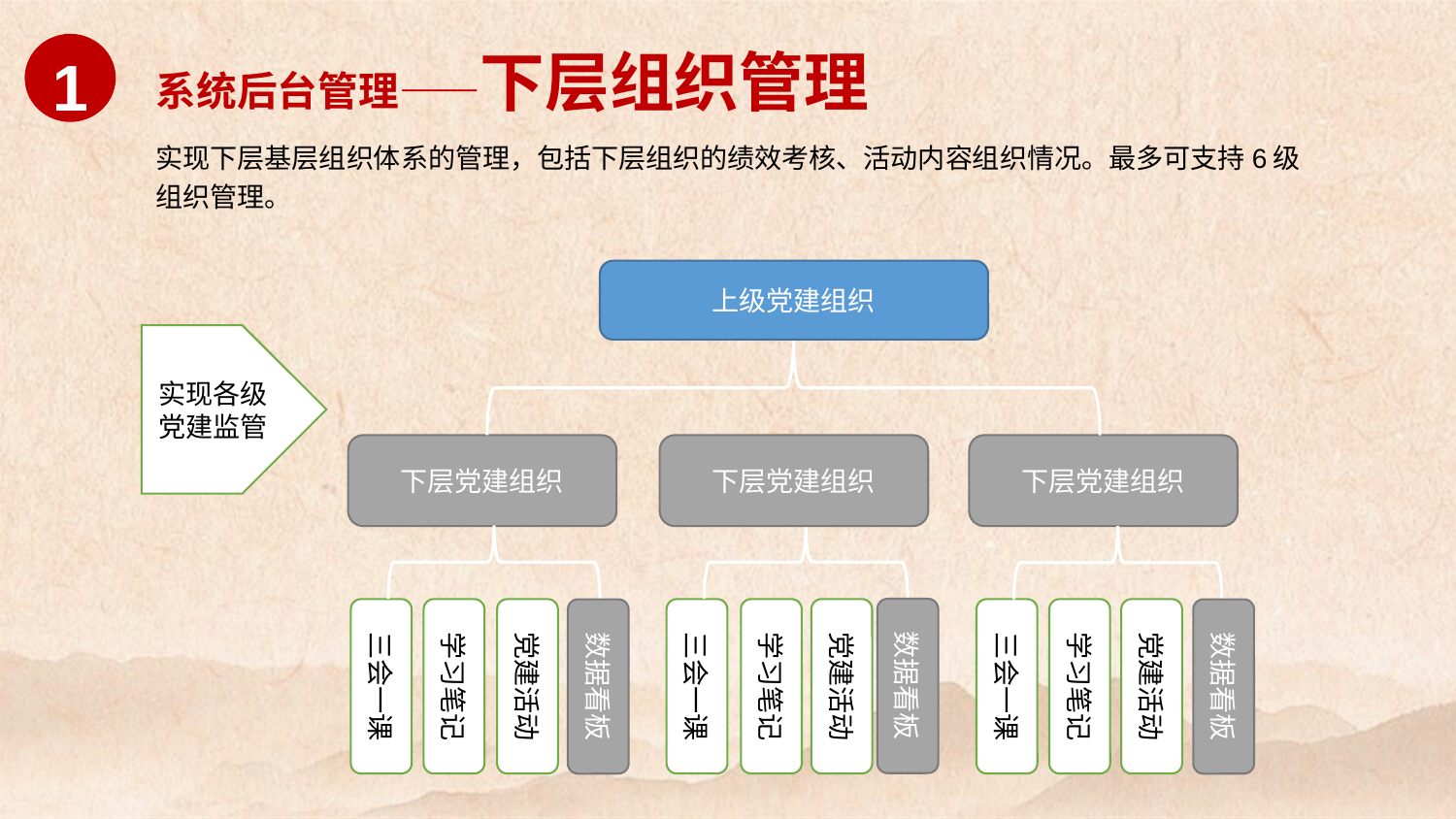

1
系统后台管理——下层组织管理

实现下层基层组织体系的管理，包括下层组织的绩效考核、活动内容组织情况。最多可支持6级组织管理。
上级党建组织
实现各级
党建监管
下层党建组织
下层党建组织
下层党建组织

数据看板
三会一课
学习笔记
党建活动
三会一课
学习笔记
党建活动
三会一课
学习笔记
党建活动
数据看板
数据看板